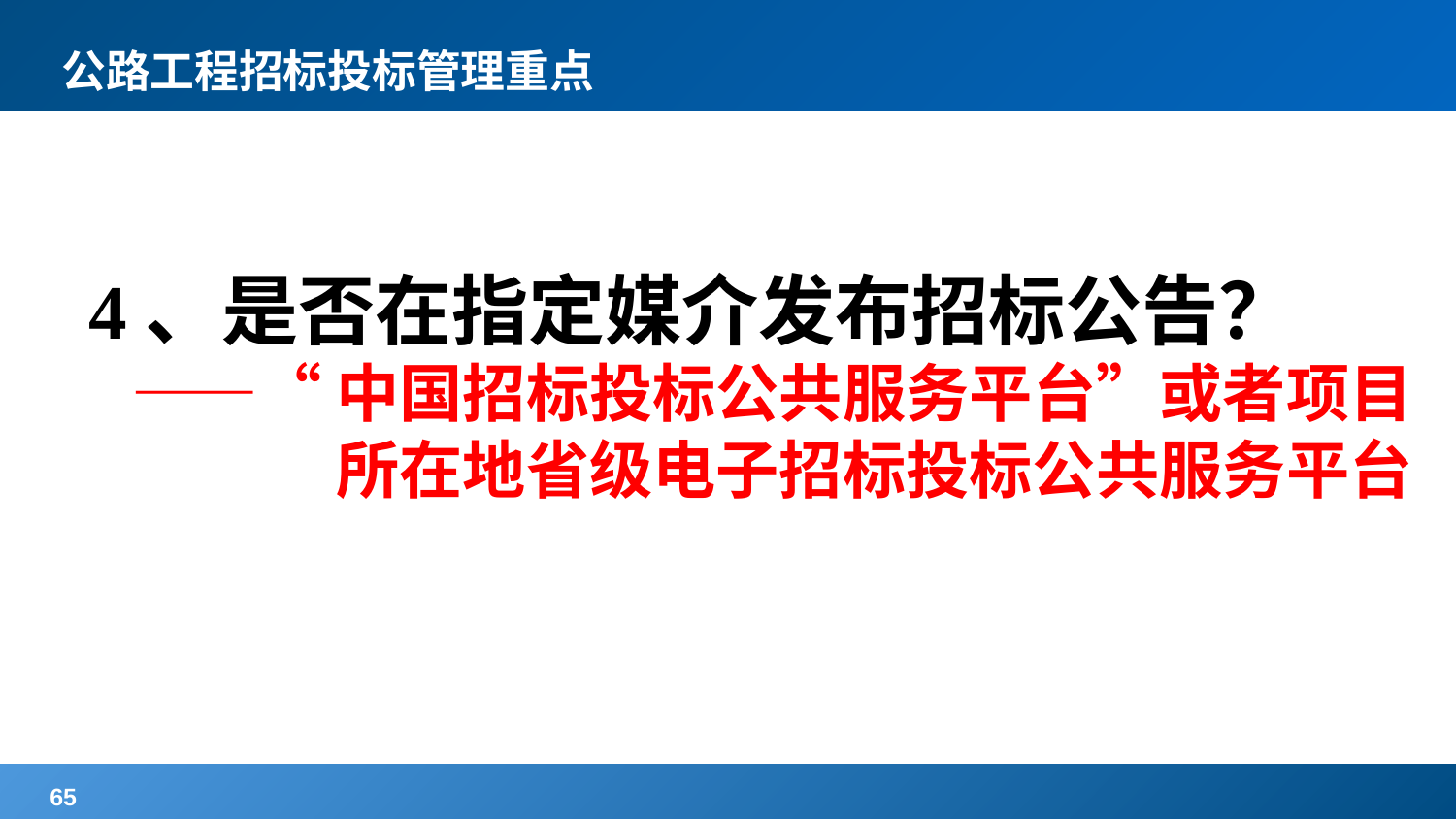

# 公路工程招标投标管理重点
4、是否在指定媒介发布招标公告？
——“中国招标投标公共服务平台”或者项目所在地省级电子招标投标公共服务平台